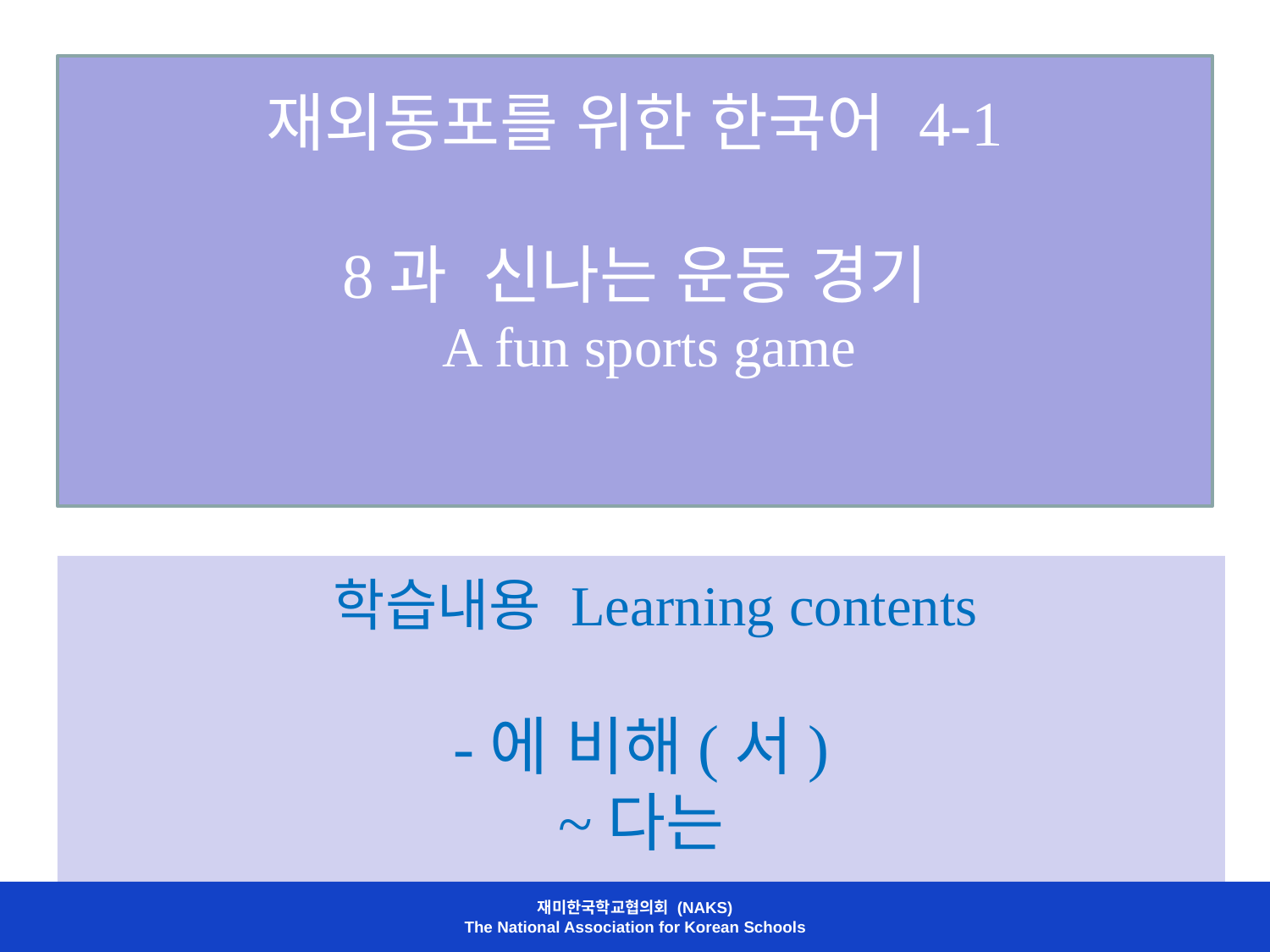

# 재외동포를 위한 한국어 4-1 8과  신나는 운동 경기 A fun sports game
 학습내용 Learning contents

-에 비해(서)
~다는

재미한국학교협의회 (NAKS)
The National Association for Korean Schools